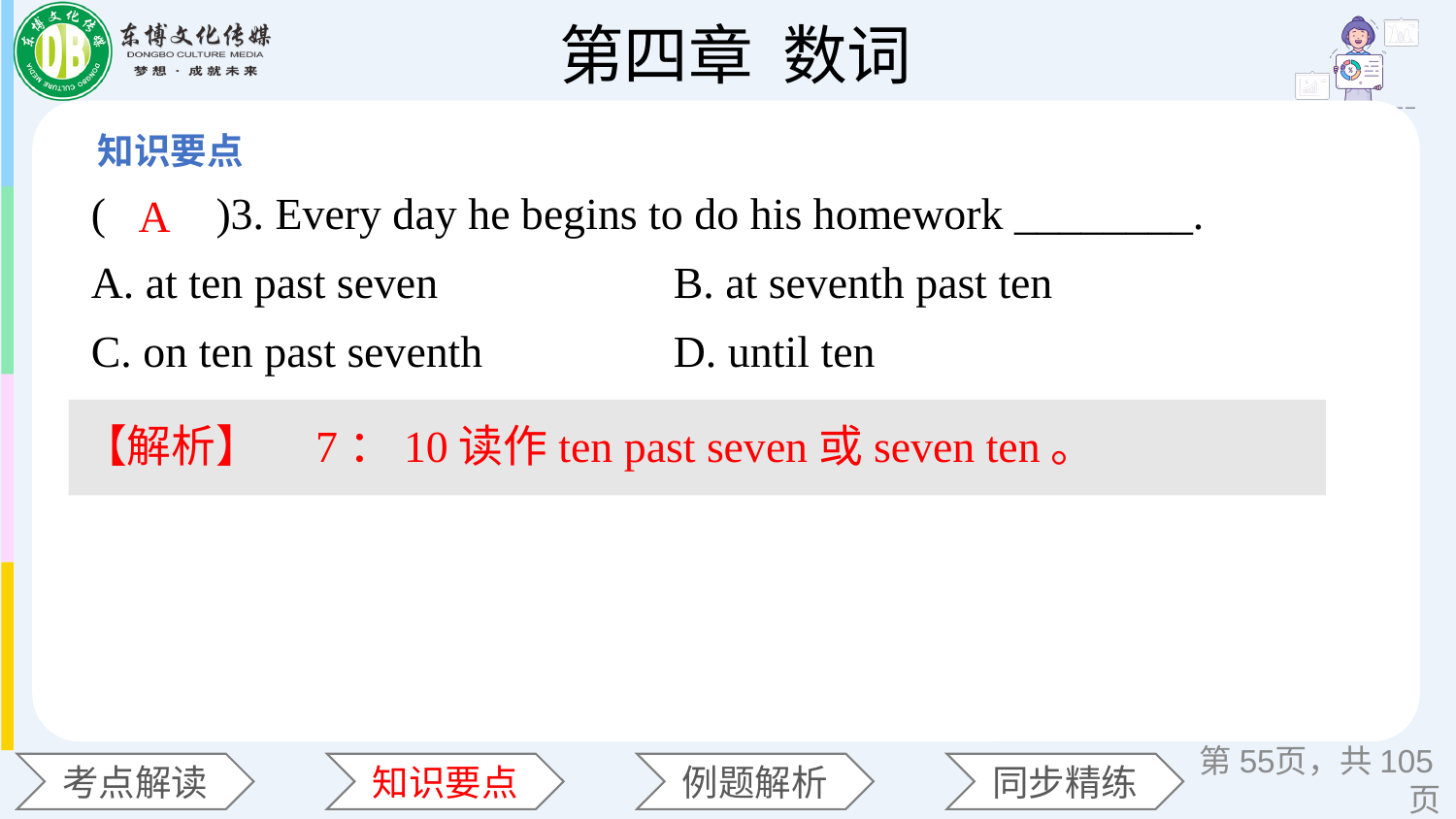

(　　)3. Every day he begins to do his homework ________.
A. at ten past seven    		B. at seventh past ten
C. on ten past seventh    		D. until ten
A
【解析】　7：10读作ten past seven或seven ten。
第55页，共105页